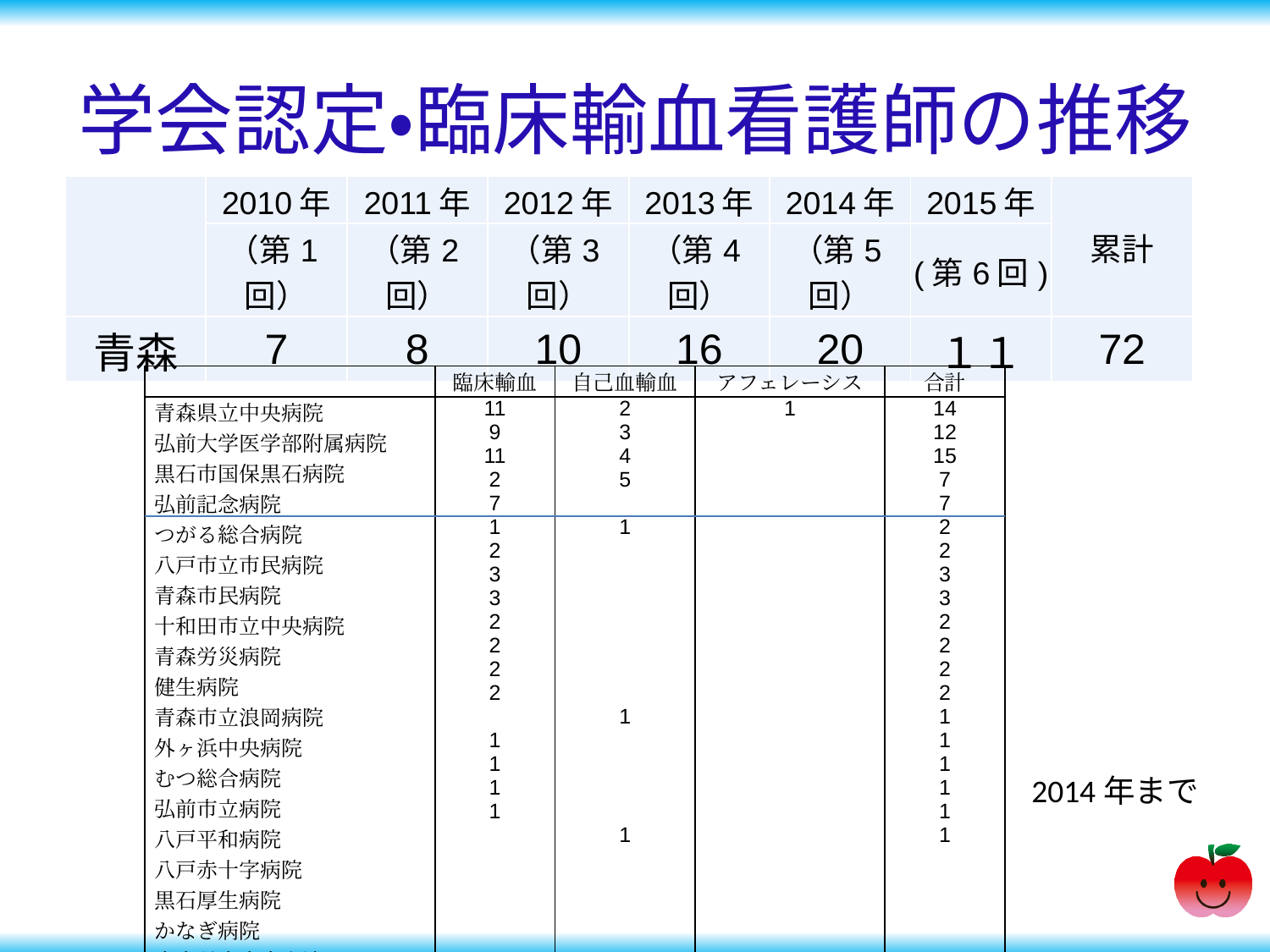

# 学会認定・臨床輸血看護師の推移
|  | 2010年 | 2011年 | 2012年 | 2013年 | 2014年 | 2015年 | 累計 |
| --- | --- | --- | --- | --- | --- | --- | --- |
|  | （第1回） | （第2回） | （第3回） | （第4回） | （第5回） | (第6回) |  |
| 青森 | 7 | 8 | 10 | 16 | 20 | １１ | 72 |
|  | 臨床輸血 | 自己血輸血 | アフェレーシス | 合計 |
| --- | --- | --- | --- | --- |
| 青森県立中央病院 弘前大学医学部附属病院 黒石市国保黒石病院　 弘前記念病院 つがる総合病院 八戸市立市民病院 青森市民病院 十和田市立中央病院 青森労災病院 健生病院 青森市立浪岡病院 外ヶ浜中央病院 むつ総合病院 弘前市立病院 八戸平和病院 八戸赤十字病院 黒石厚生病院 かなぎ病院 青森県赤十字血液センター | 11 9 11 2 7 1 2 3 3 2 2 2 2   1 1 1 1 | 2 3 4 5   1               1         1 | 1 | 14 12 15 7 7 2 2 3 3 2 2 2 2 1 1 1 1 1 1 |
|  | 61 | 17 | 1 | 79 |
2014年まで